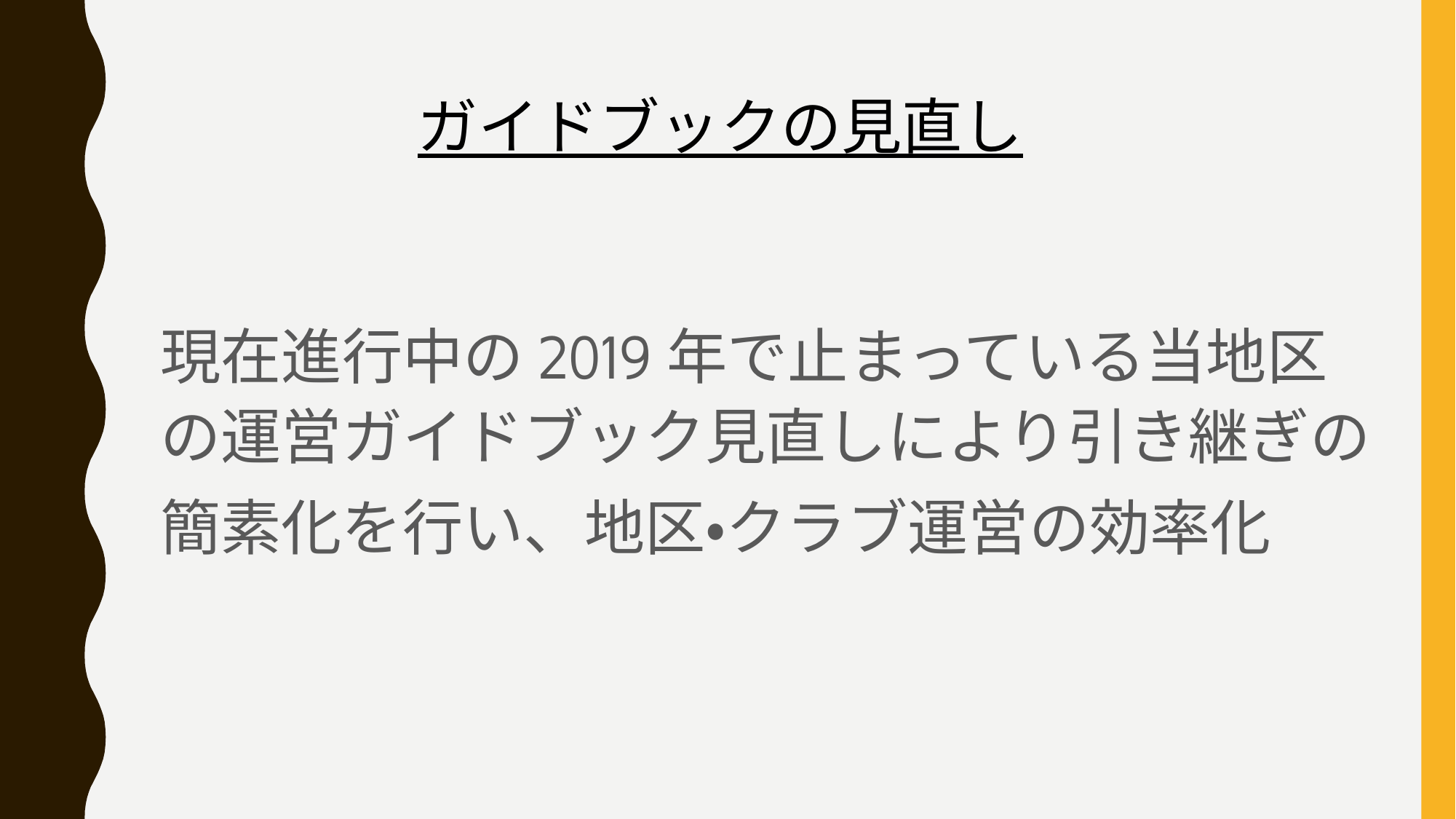

ガイドブックの見直し
現在進行中の2019年で止まっている当地区の運営ガイドブック見直しにより引き継ぎの
簡素化を行い、地区・クラブ運営の効率化